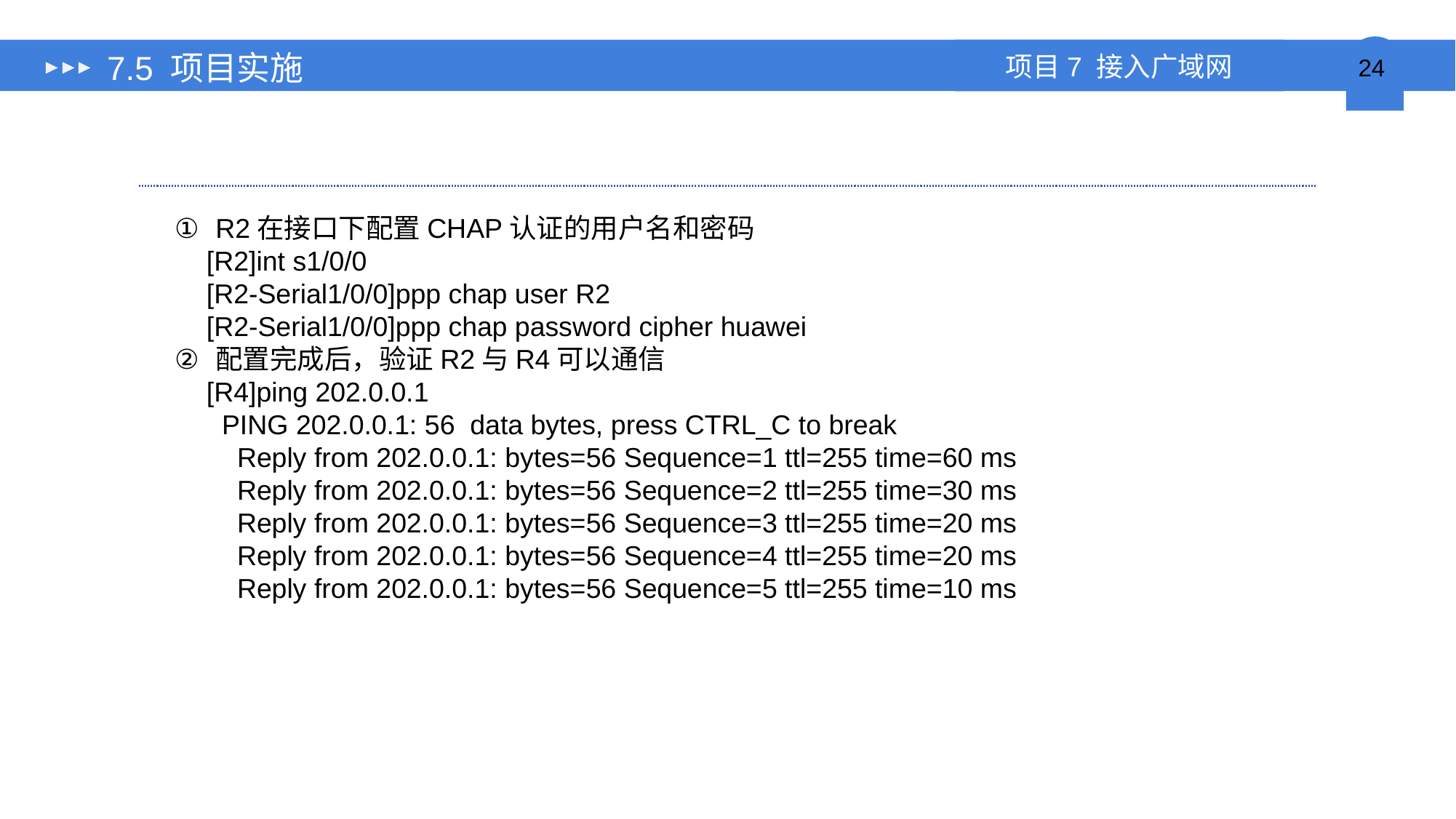

# 7.5 项目实施

R2在接口下配置CHAP认证的用户名和密码
[R2]int s1/0/0
[R2-Serial1/0/0]ppp chap user R2
[R2-Serial1/0/0]ppp chap password cipher huawei
配置完成后，验证R2与R4可以通信
[R4]ping 202.0.0.1
  PING 202.0.0.1: 56  data bytes, press CTRL_C to break
    Reply from 202.0.0.1: bytes=56 Sequence=1 ttl=255 time=60 ms
    Reply from 202.0.0.1: bytes=56 Sequence=2 ttl=255 time=30 ms
    Reply from 202.0.0.1: bytes=56 Sequence=3 ttl=255 time=20 ms
    Reply from 202.0.0.1: bytes=56 Sequence=4 ttl=255 time=20 ms
    Reply from 202.0.0.1: bytes=56 Sequence=5 ttl=255 time=10 ms